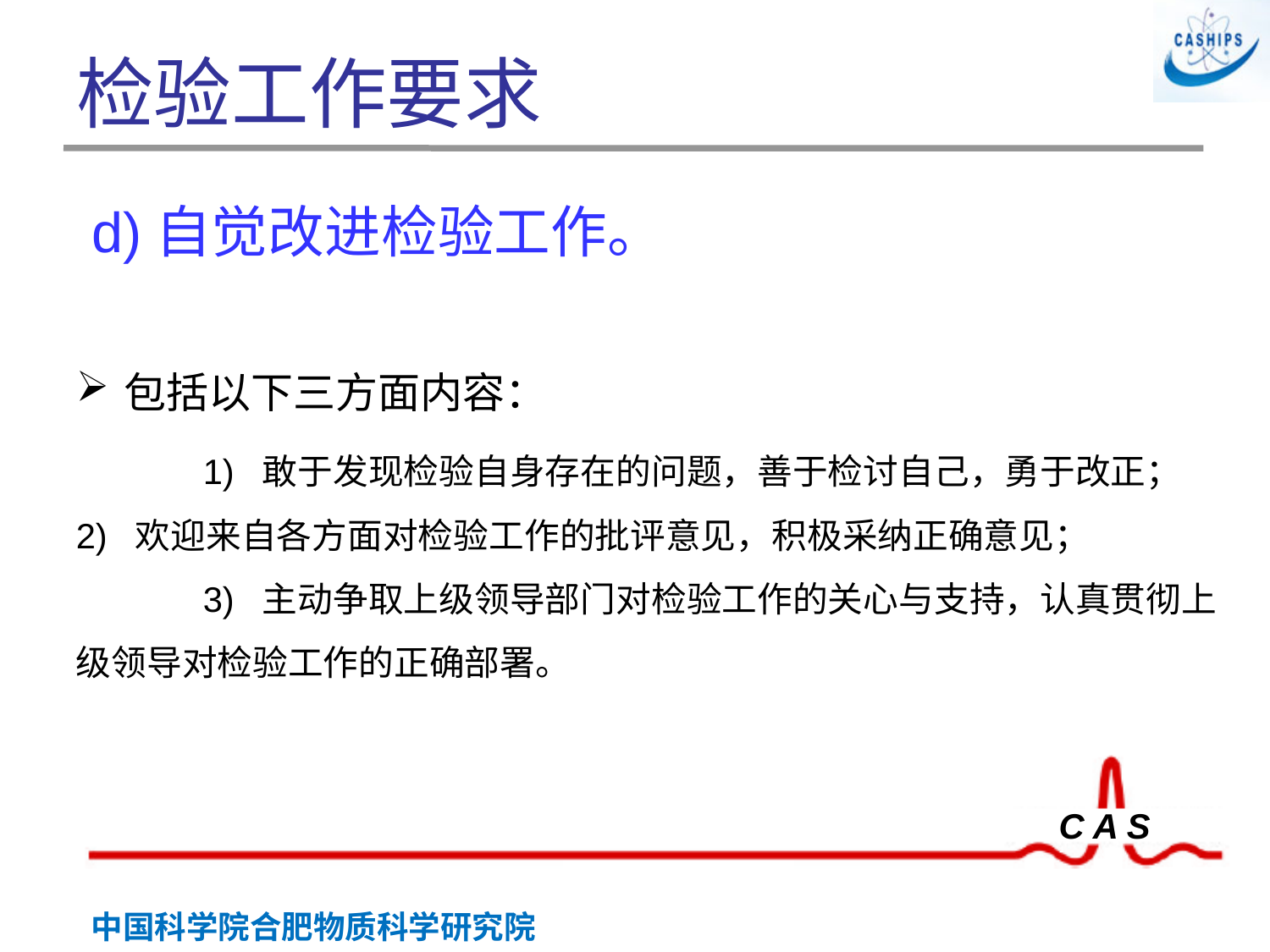

# 检验工作要求
 d)自觉改进检验工作。

包括以下三方面内容：
    	1)  敢于发现检验自身存在的问题，善于检讨自己，勇于改正；    	2)  欢迎来自各方面对检验工作的批评意见，积极采纳正确意见；
   	3)  主动争取上级领导部门对检验工作的关心与支持，认真贯彻上	级领导对检验工作的正确部署。